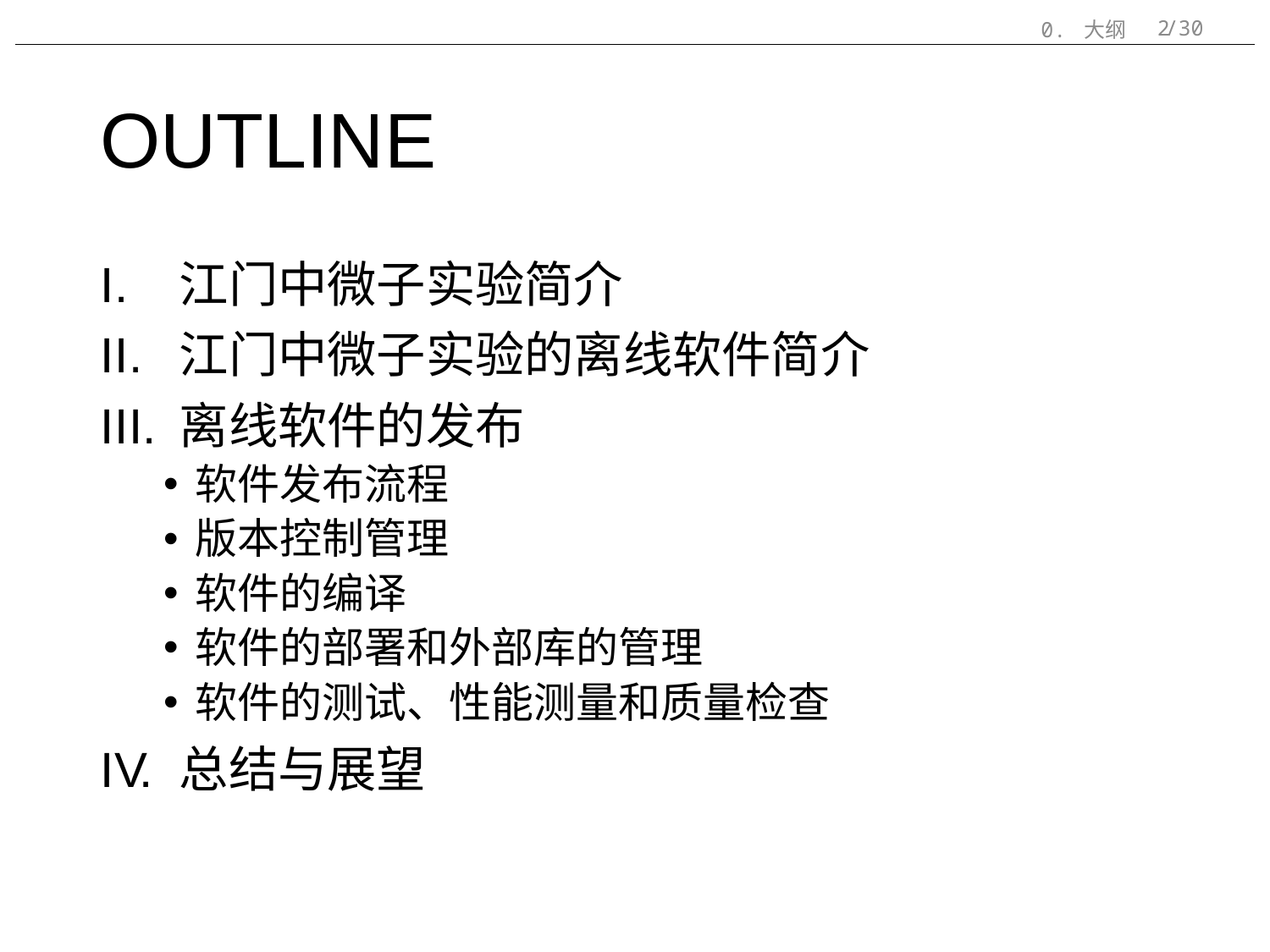

0. 大纲
/30
2
# OUTLINE
江门中微子实验简介
江门中微子实验的离线软件简介
离线软件的发布
软件发布流程
版本控制管理
软件的编译
软件的部署和外部库的管理
软件的测试、性能测量和质量检查
总结与展望